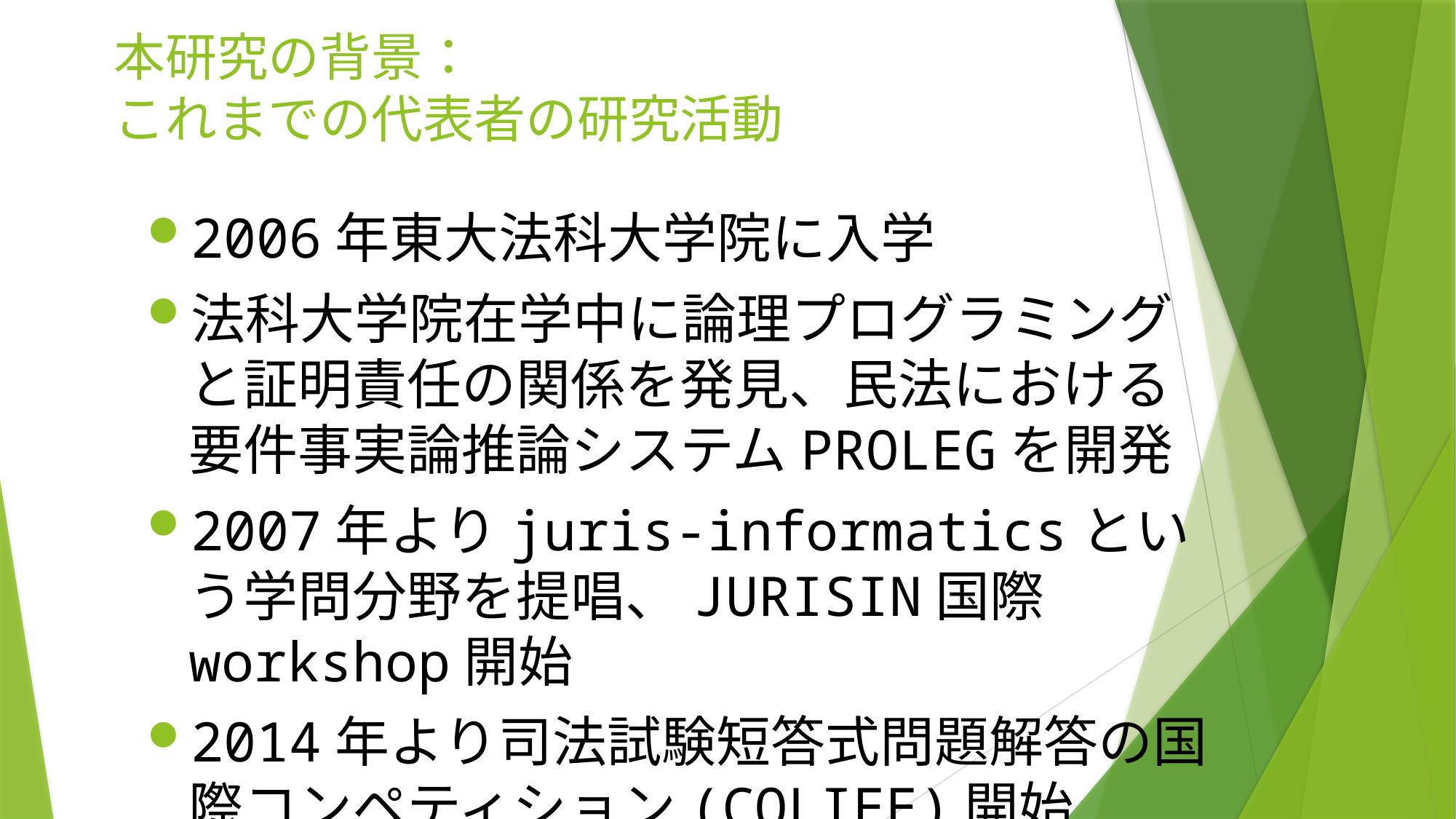

# 本研究の背景： これまでの代表者の研究活動
2006年東大法科大学院に入学
法科大学院在学中に論理プログラミングと証明責任の関係を発見、民法における要件事実論推論システムPROLEGを開発
2007年よりjuris-informaticsという学問分野を提唱、JURISIN国際workshop開始
2014年より司法試験短答式問題解答の国際コンペティション(COLIEE)開始